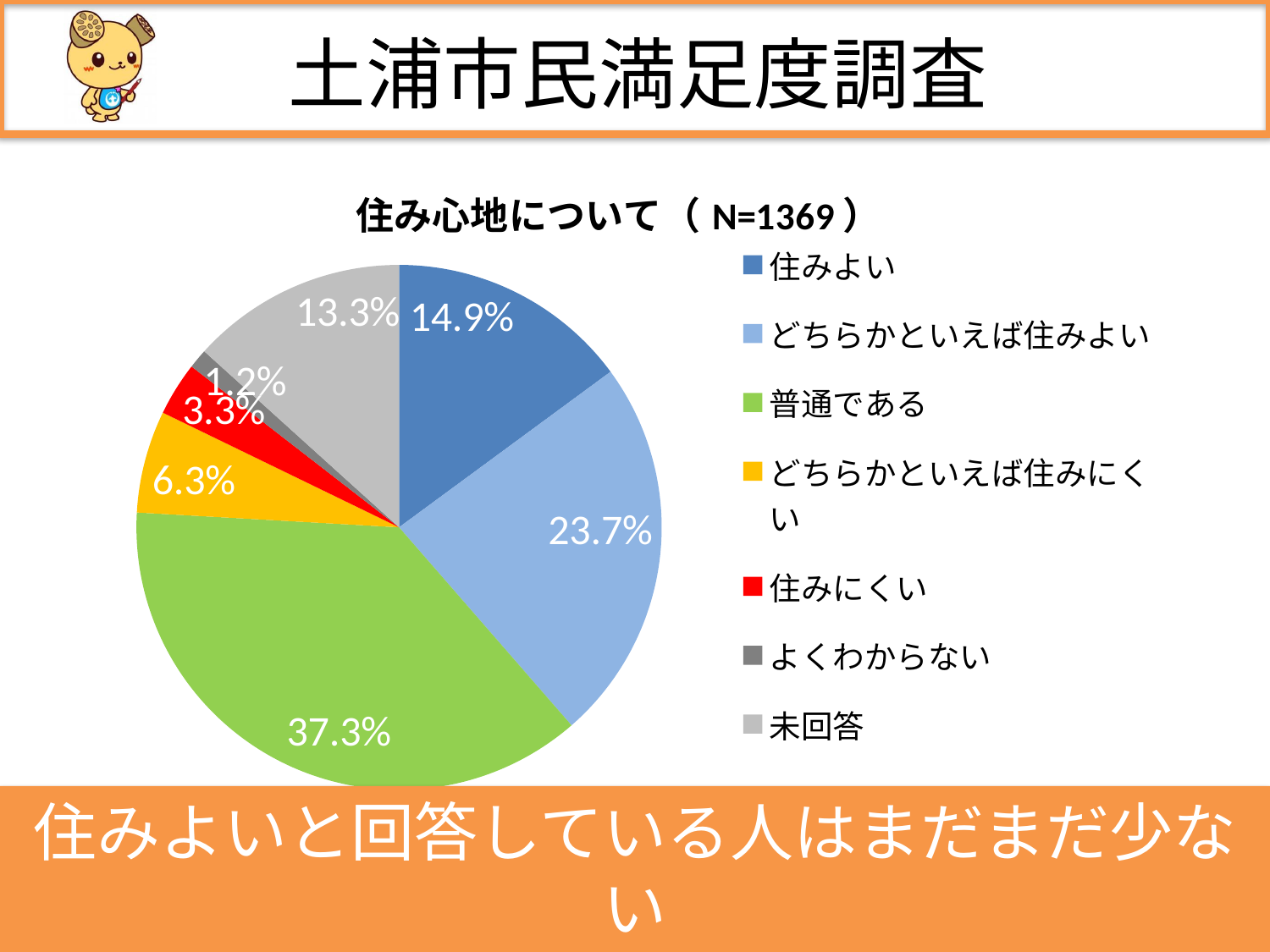

# 土浦市民満足度調査

### Chart: 住み心地について（N=1369）

| Category |  |
|---|---|
| 住みよい | 0.149 |
| どちらかといえば住みよい | 0.237 |
| 普通である | 0.373 |
| どちらかといえば住みにくい | 0.063 |
| 住みにくい | 0.033 |
| よくわからない | 0.012 |
| 未回答 | 0.133 |
住みよいと回答している人はまだまだ少ない
31